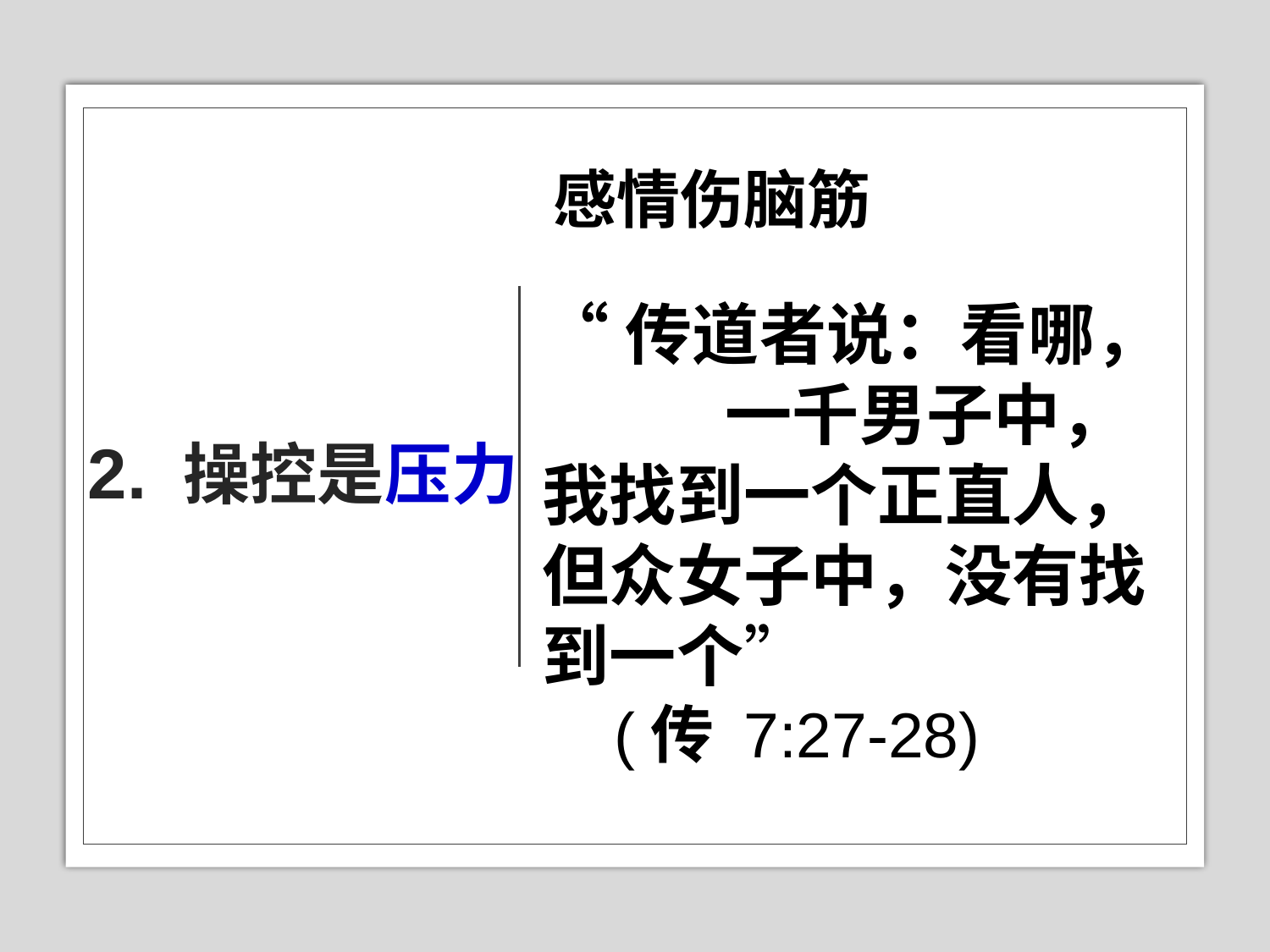

感情伤脑筋
# 2. 操控是压力
“传道者说：看哪，             一千男子中，我找到一个正直人，但众女子中，没有找到一个”                              (传 7:27-28)